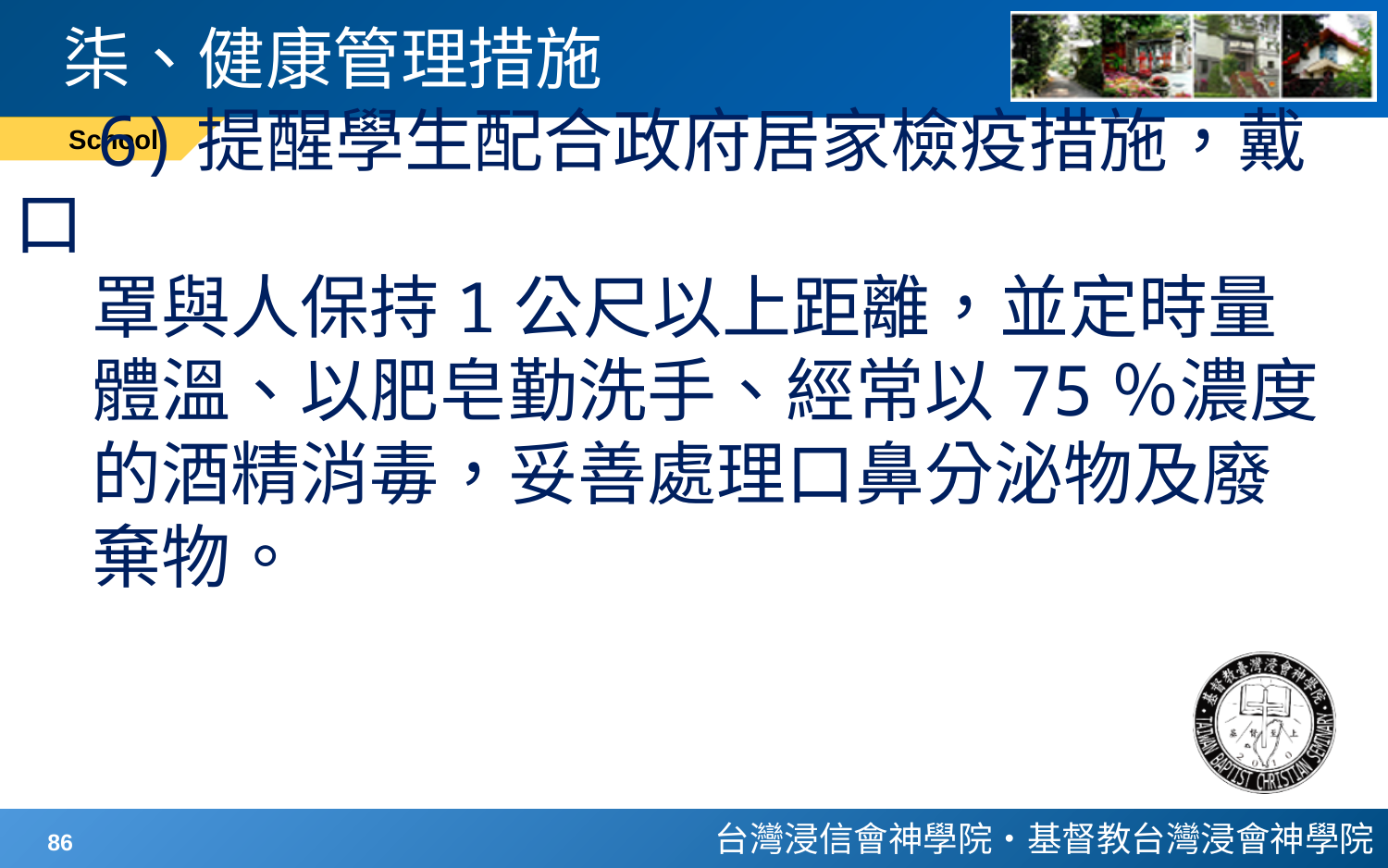

# 柒、健康管理措施
School
  6)提醒學生配合政府居家檢疫措施，戴口
    罩與人保持1公尺以上距離，並定時量
    體溫、以肥皂勤洗手、經常以75％濃度
    的酒精消毒，妥善處理口鼻分泌物及廢
    棄物。